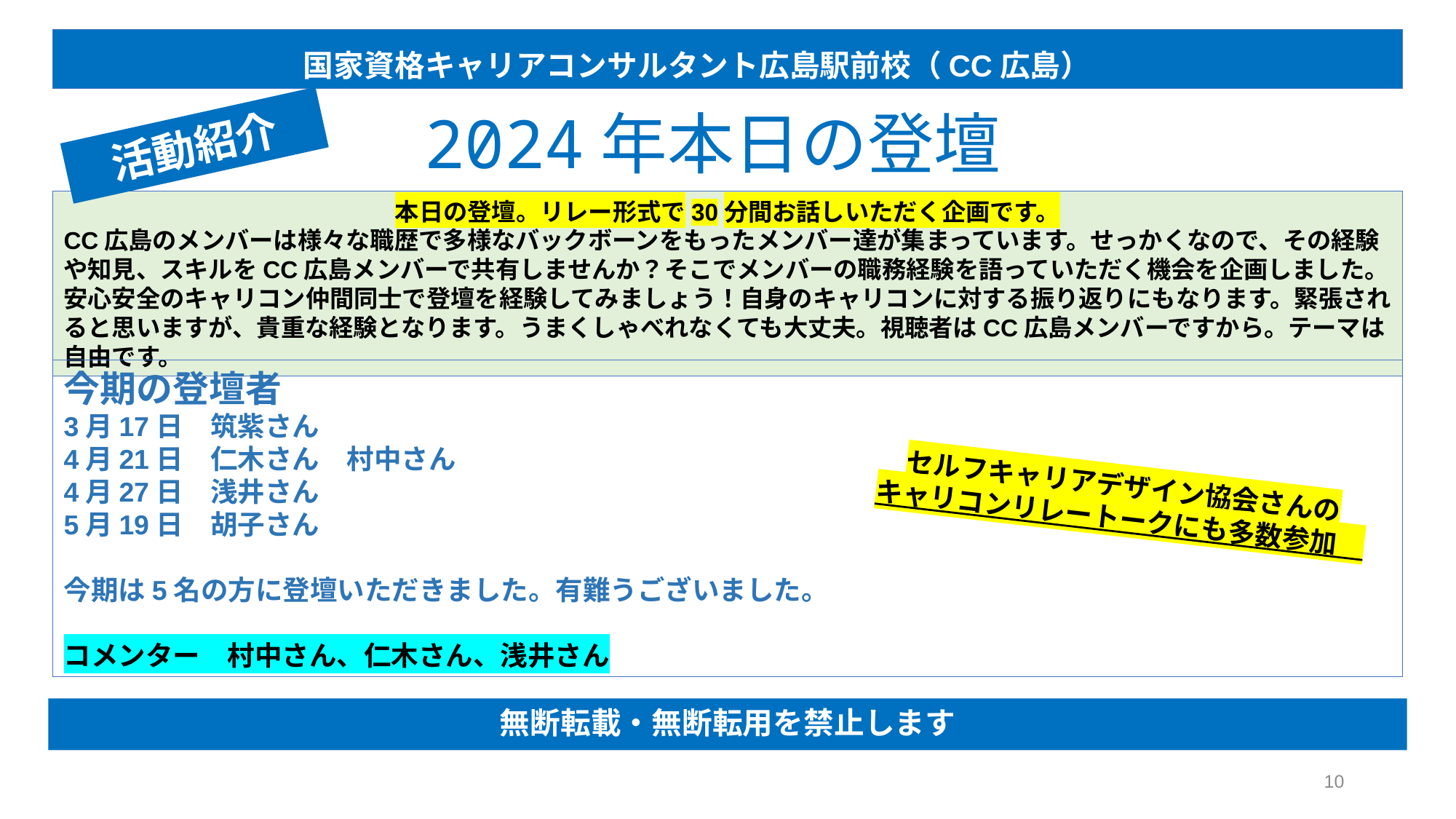

国家資格キャリアコンサルタント広島駅前校（CC広島）
2024年本日の登壇
活動紹介
本日の登壇。リレー形式で30分間お話しいただく企画です。
CC広島のメンバーは様々な職歴で多様なバックボーンをもったメンバー達が集まっています。せっかくなので、その経験や知見、スキルをCC広島メンバーで共有しませんか？そこでメンバーの職務経験を語っていただく機会を企画しました。
安心安全のキャリコン仲間同士で登壇を経験してみましょう！自身のキャリコンに対する振り返りにもなります。緊張されると思いますが、貴重な経験となります。うまくしゃべれなくても大丈夫。視聴者はCC広島メンバーですから。テーマは自由です。
今期の登壇者
3月17日　筑紫さん
4月21日　仁木さん　村中さん
4月27日　浅井さん
5月19日　胡子さん

今期は5名の方に登壇いただきました。有難うございました。

コメンター　村中さん、仁木さん、浅井さん
セルフキャリアデザイン協会さんの
キャリコンリレートークにも多数参加
無断転載・無断転用を禁止します
10